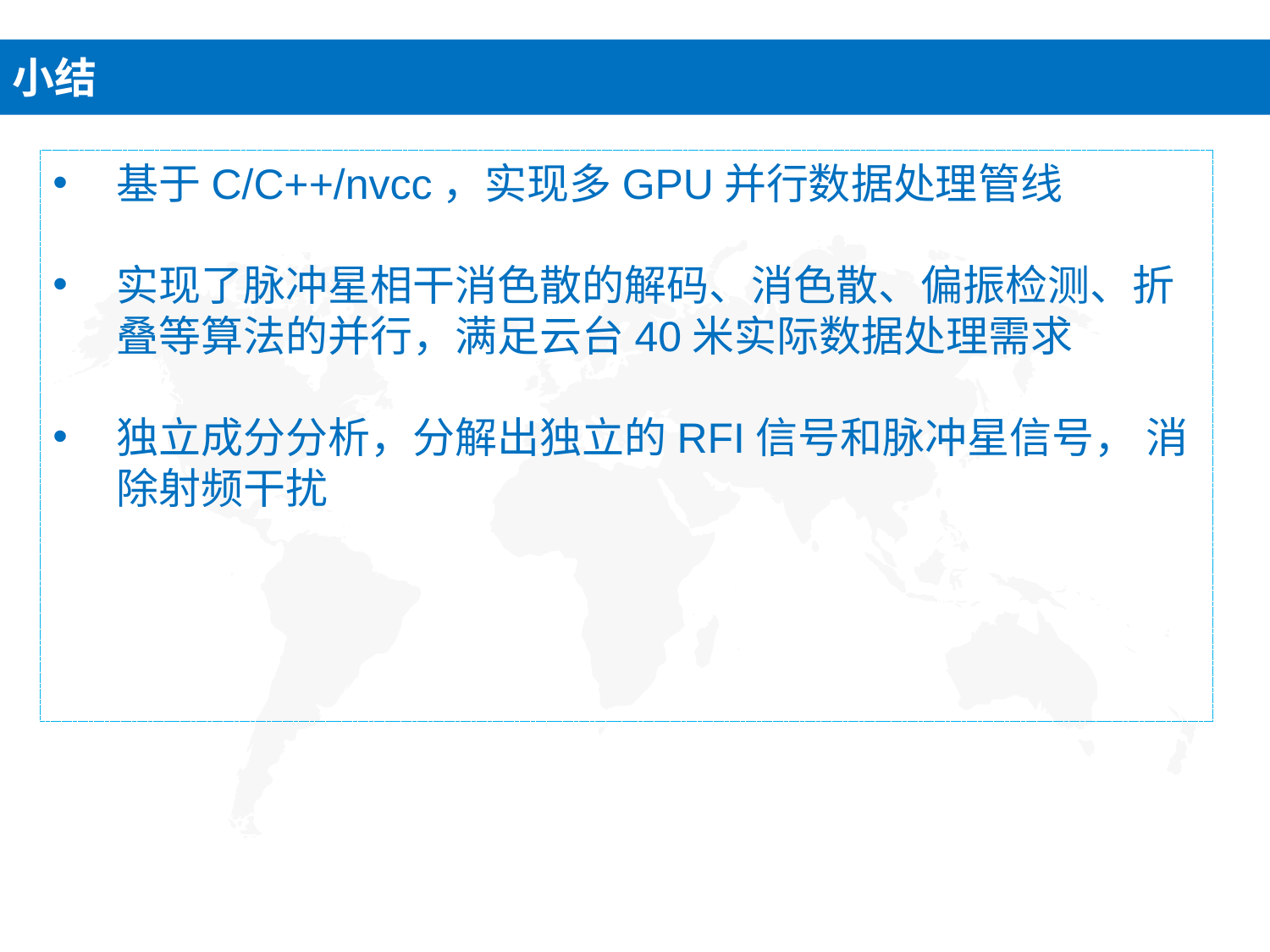

小结

基于C/C++/nvcc，实现多GPU并行数据处理管线

实现了脉冲星相干消色散的解码、消色散、偏振检测、折叠等算法的并行，满足云台40米实际数据处理需求

独立成分分析，分解出独立的RFI信号和脉冲星信号， 消除射频干扰